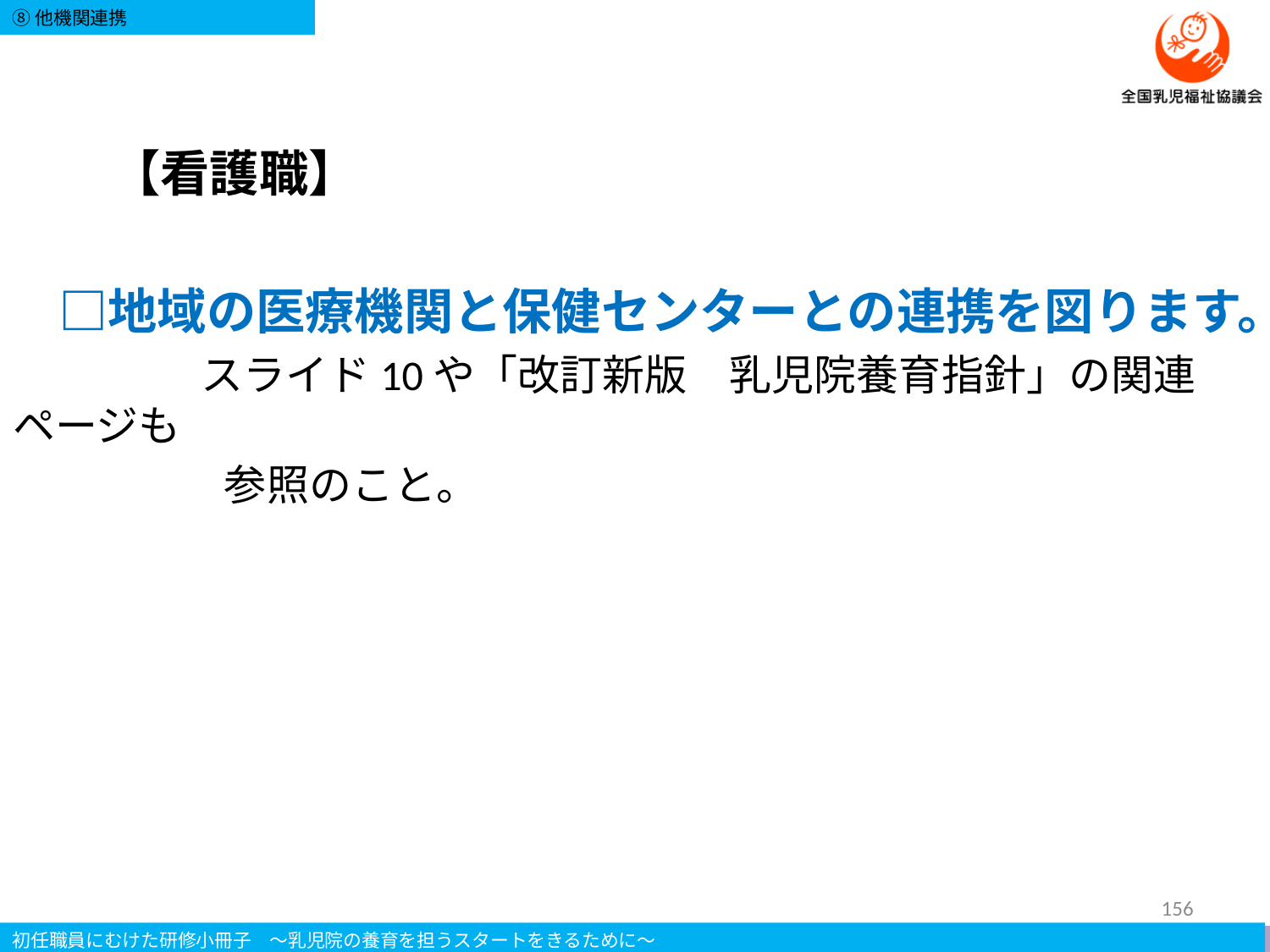

【看護職】

　□地域の医療機関と保健センターとの連携を図ります。
　　　　  スライド10や「改訂新版　乳児院養育指針」の関連ページも
　　　　　参照のこと。

156